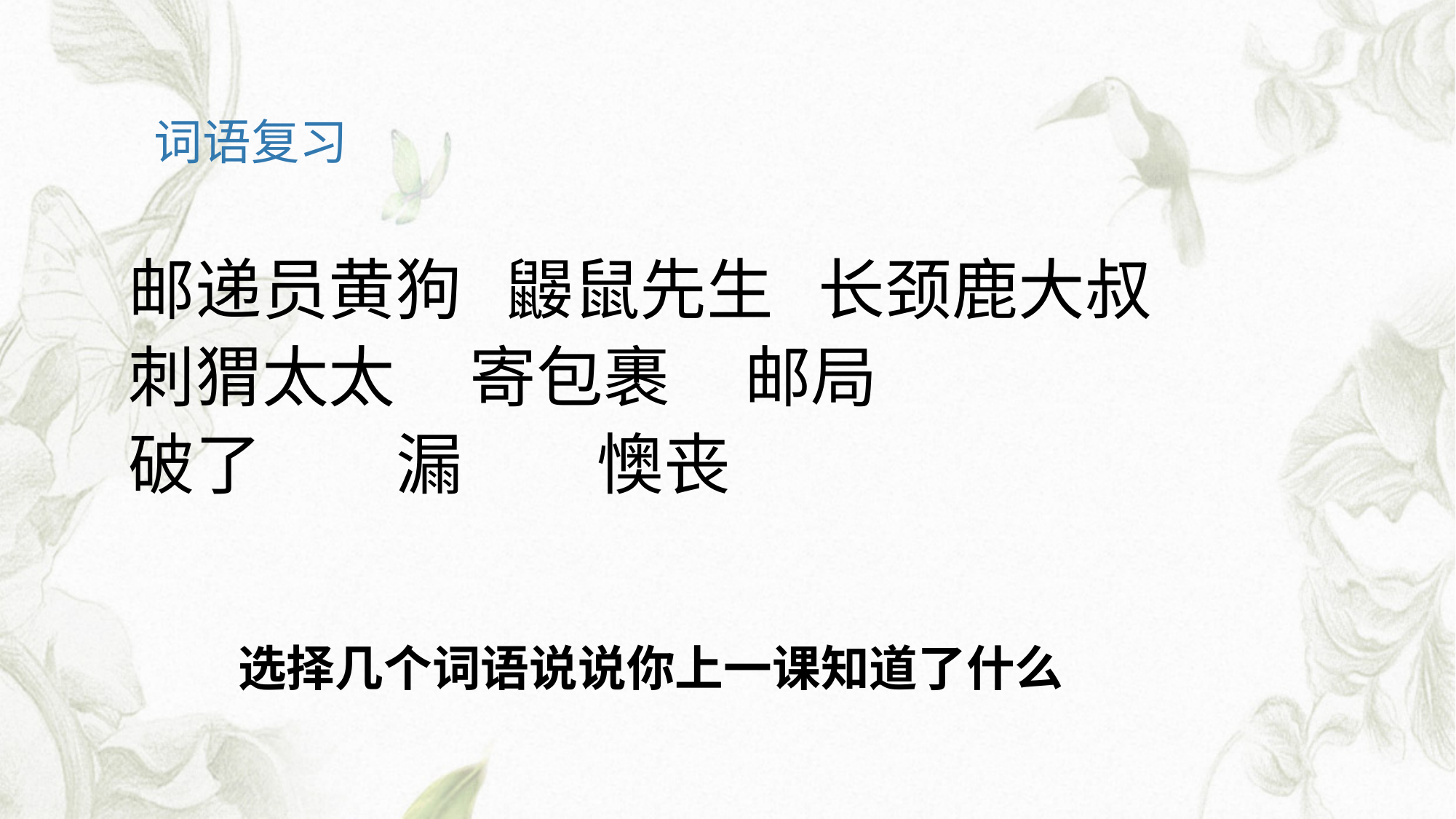

词语复习
 邮递员黄狗   鼹鼠先生   长颈鹿大叔
 刺猬太太     寄包裹     邮局
 破了         漏         懊丧

选择几个词语说说你上一课知道了什么